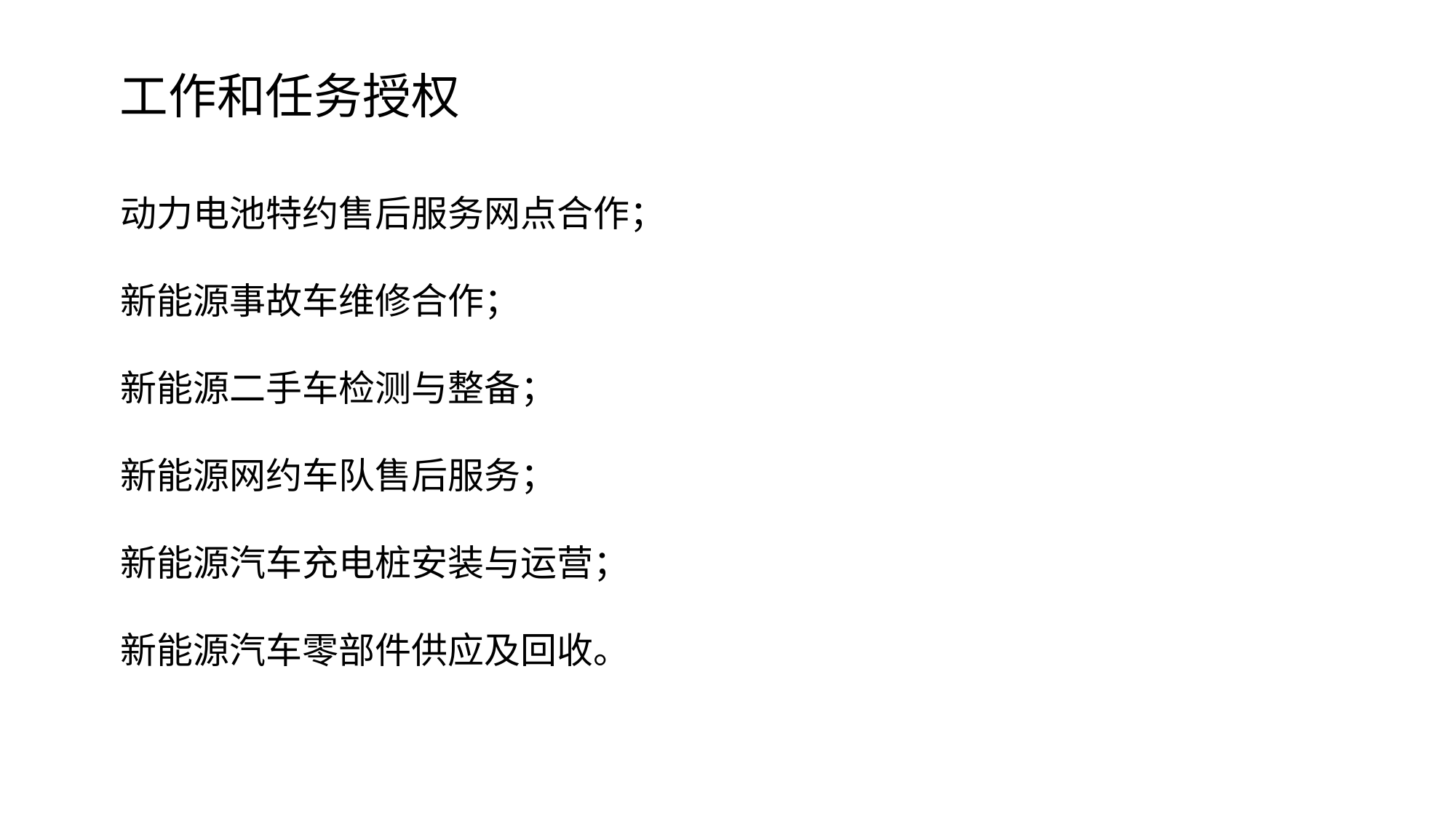

工作和任务授权
动力电池特约售后服务网点合作；

新能源事故车维修合作；

新能源二手车检测与整备；

新能源网约车队售后服务；

新能源汽车充电桩安装与运营；

新能源汽车零部件供应及回收。